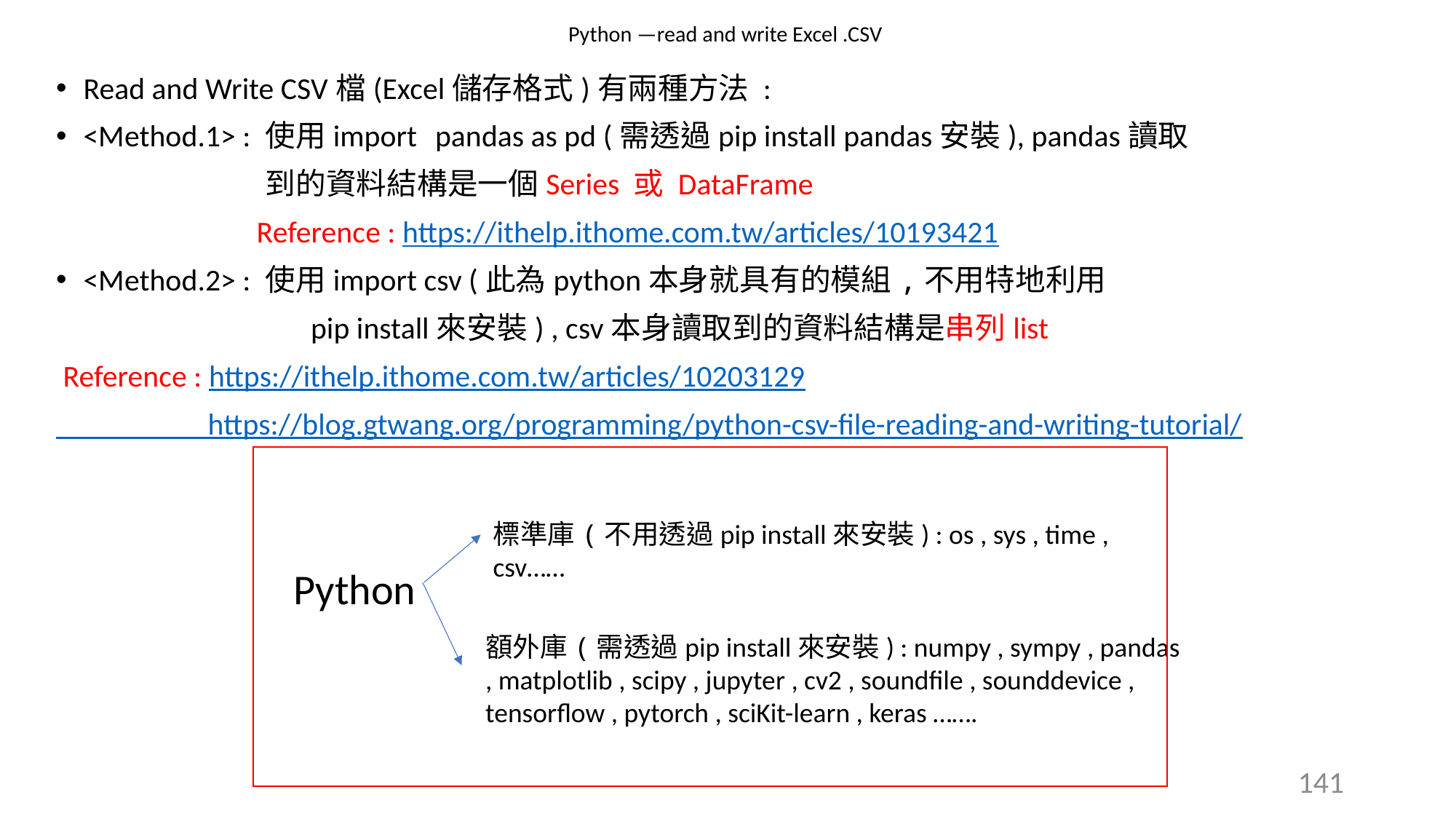

# Python —read and write Excel .CSV
Read and Write CSV檔(Excel儲存格式)有兩種方法 :
<Method.1> : 使用import pandas as pd (需透過pip install pandas安裝), pandas讀取
                              到的資料結構是一個Series 或 DataFrame
                             Reference : https://ithelp.ithome.com.tw/articles/10193421
<Method.2> : 使用import csv (此為python本身就具有的模組,不用特地利用
              pip install來安裝) , csv本身讀取到的資料結構是串列list
 Reference : https://ithelp.ithome.com.tw/articles/10203129
                      https://blog.gtwang.org/programming/python-csv-file-reading-and-writing-tutorial/

標準庫(不用透過pip install來安裝) : os , sys , time , csv……
Python
額外庫(需透過pip install來安裝) : numpy , sympy , pandas , matplotlib , scipy , jupyter , cv2 , soundfile , sounddevice , tensorflow , pytorch , sciKit-learn , keras …….
141